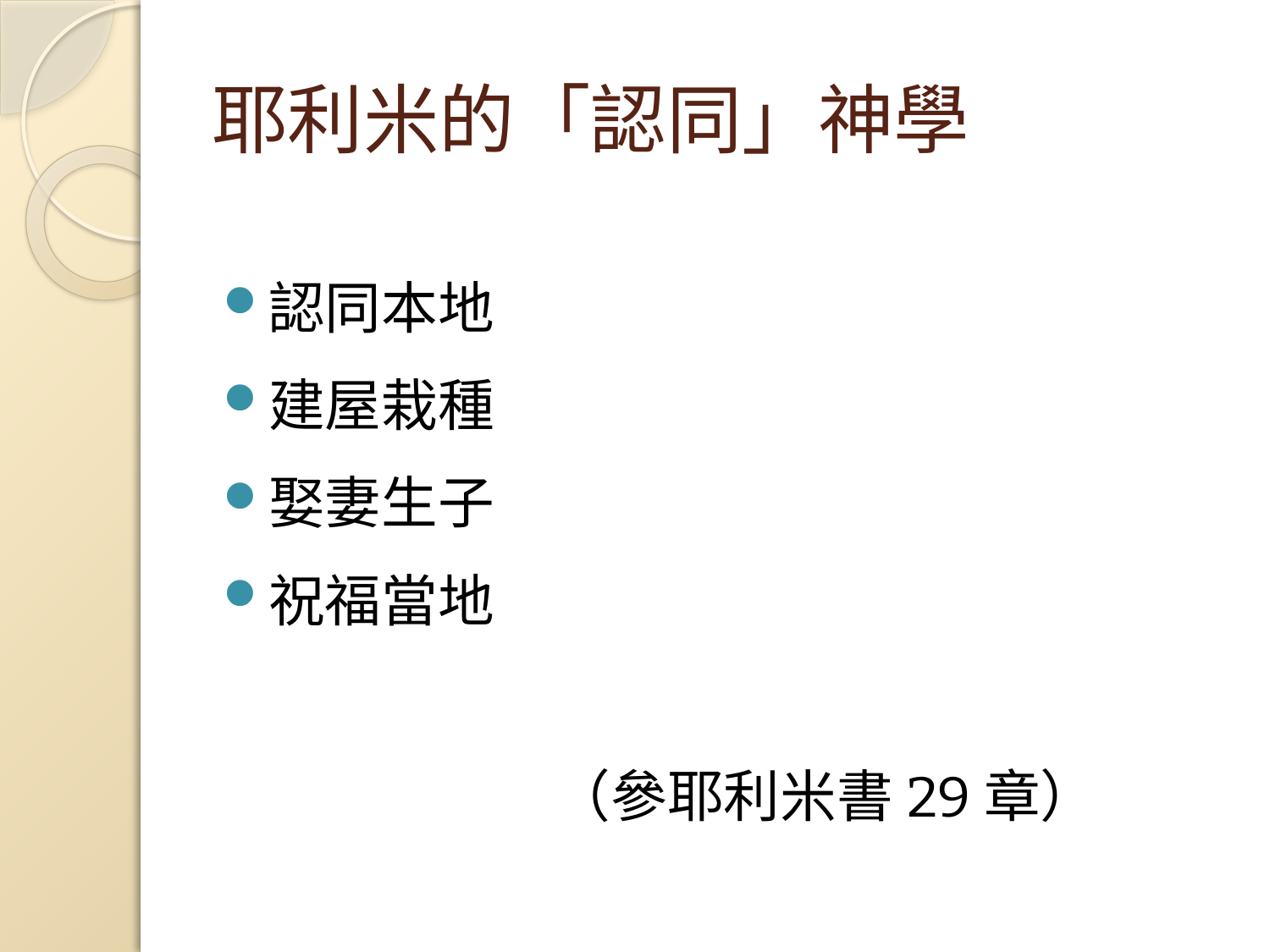

# 耶利米的「認同」神學
認同本地
建屋栽種
娶妻生子
祝福當地

                         （參耶利米書29章）